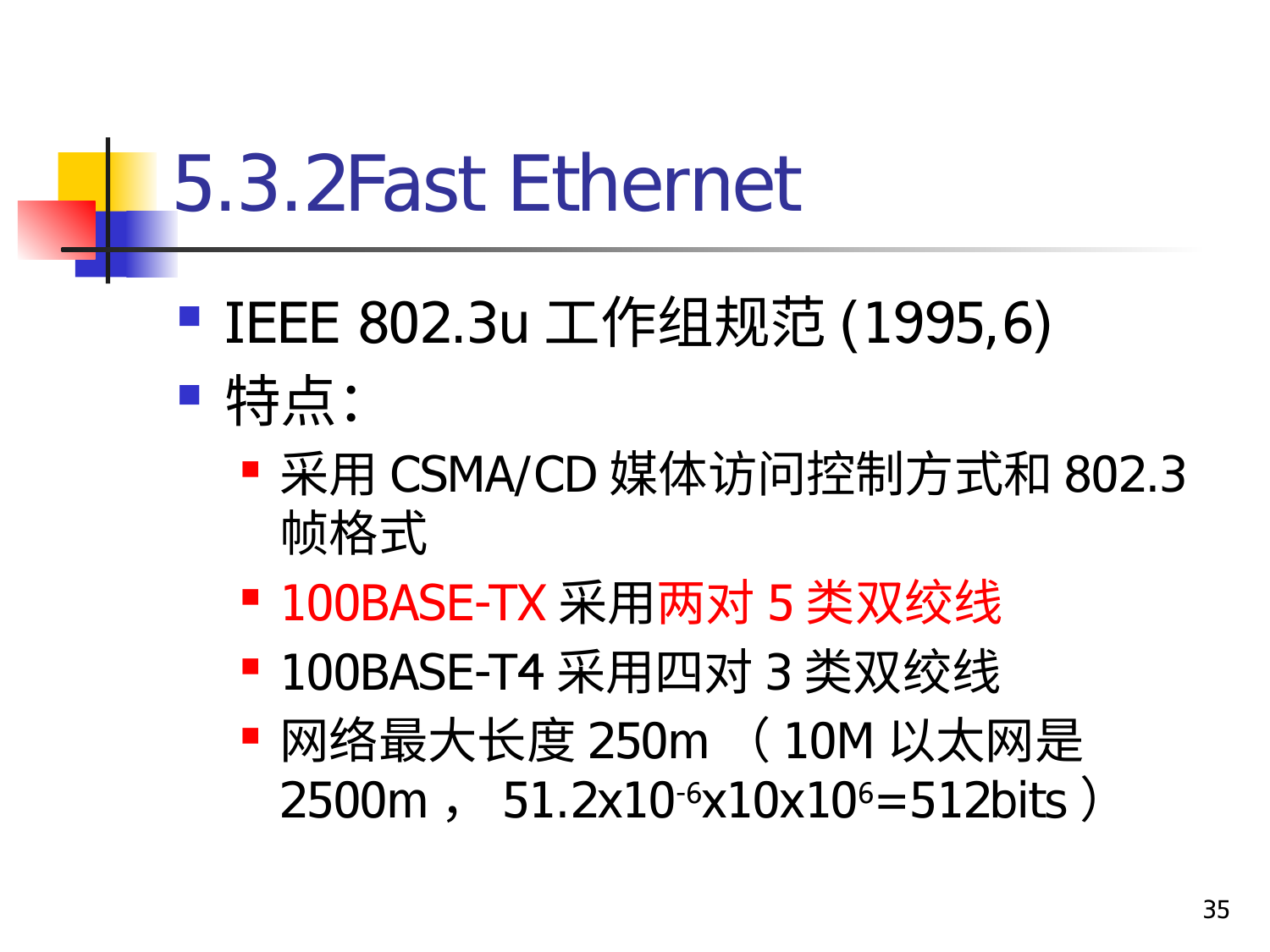

# 5.3.2Fast Ethernet
IEEE 802.3u工作组规范(1995,6)
特点：
采用CSMA/CD媒体访问控制方式和802.3帧格式
100BASE-TX采用两对5类双绞线
100BASE-T4采用四对3类双绞线
网络最大长度250m（10M以太网是2500m，51.2x10-6x10x106=512bits）
35